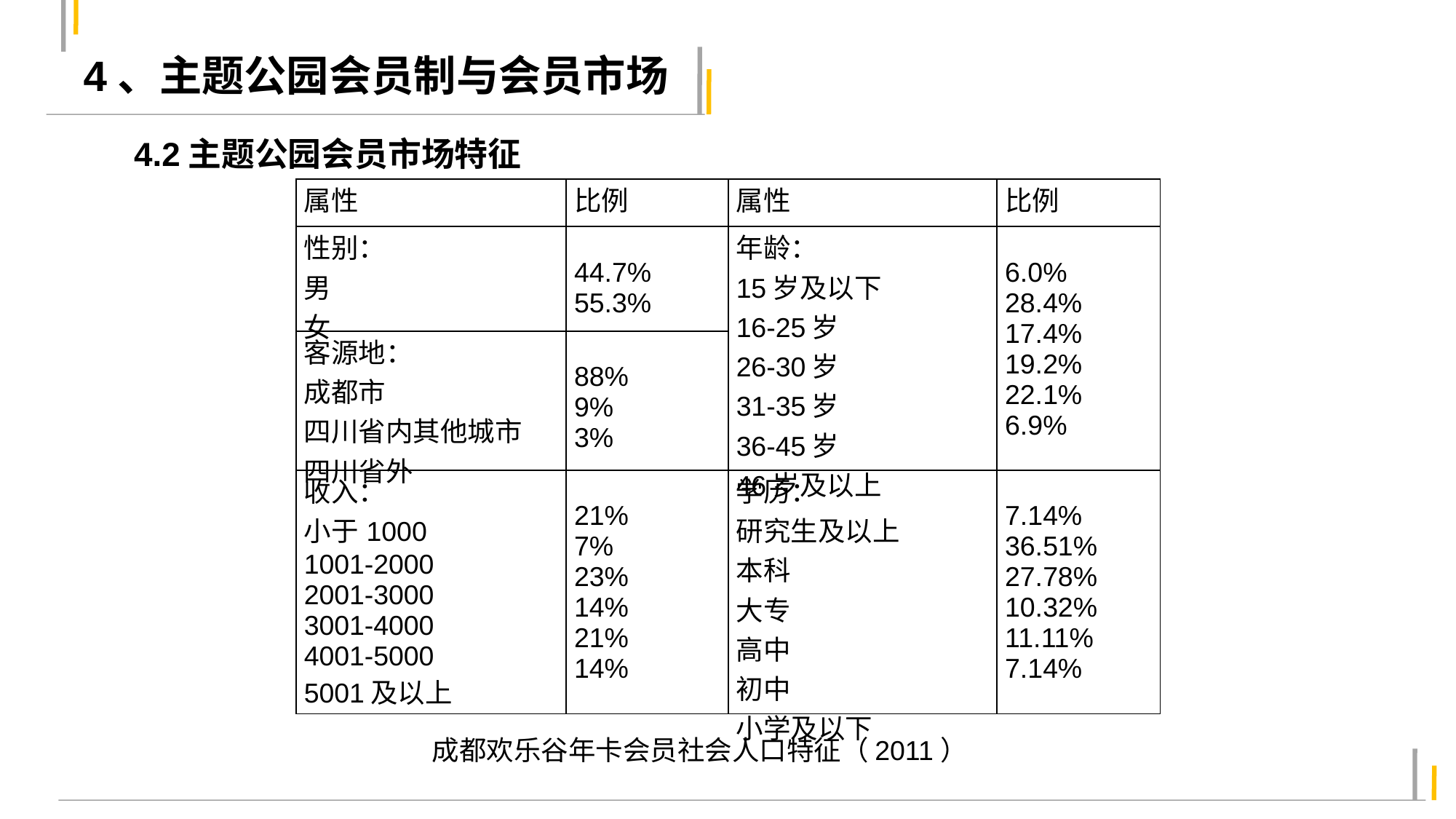

4、主题公园会员制与会员市场

4.2主题公园会员市场特征
| 属性 | 比例 | 属性 | 比例 |
| --- | --- | --- | --- |
| 性别： 男 女 | 44.7% 55.3% | 年龄： 15岁及以下 16-25岁 26-30岁 31-35岁 36-45岁 46岁及以上 | 6.0% 28.4% 17.4% 19.2% 22.1% 6.9% |
| 客源地： 成都市 四川省内其他城市 四川省外 | 88% 9% 3% |  |  |
| 收入： 小于1000 1001-2000 2001-3000 3001-4000 4001-5000 5001及以上 | 21% 7% 23% 14% 21% 14% | 学历： 研究生及以上 本科 大专 高中 初中 小学及以下 | 7.14% 36.51% 27.78% 10.32% 11.11% 7.14% |
成都欢乐谷年卡会员社会人口特征（2011）